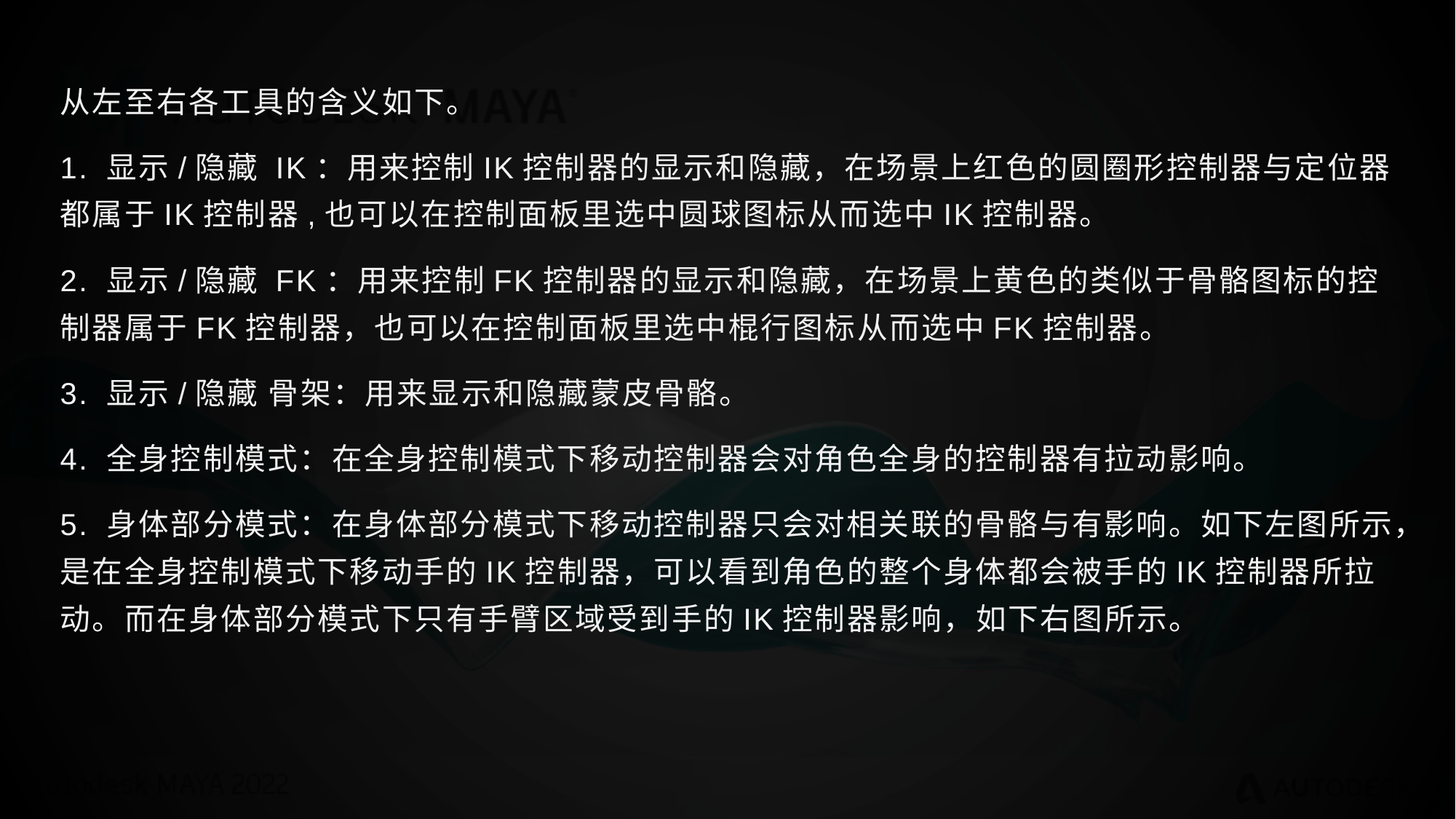

从左至右各工具的含义如下。
1. 显示/隐藏 IK：用来控制IK控制器的显示和隐藏，在场景上红色的圆圈形控制器与定位器都属于IK控制器,也可以在控制面板里选中圆球图标从而选中IK控制器。
2. 显示/隐藏 FK：用来控制FK控制器的显示和隐藏，在场景上黄色的类似于骨骼图标的控制器属于FK控制器，也可以在控制面板里选中棍行图标从而选中FK控制器。
3. 显示/隐藏 骨架：用来显示和隐藏蒙皮骨骼。
4. 全身控制模式：在全身控制模式下移动控制器会对角色全身的控制器有拉动影响。
5. 身体部分模式：在身体部分模式下移动控制器只会对相关联的骨骼与有影响。如下左图所示，是在全身控制模式下移动手的IK控制器，可以看到角色的整个身体都会被手的IK控制器所拉动。而在身体部分模式下只有手臂区域受到手的IK控制器影响，如下右图所示。